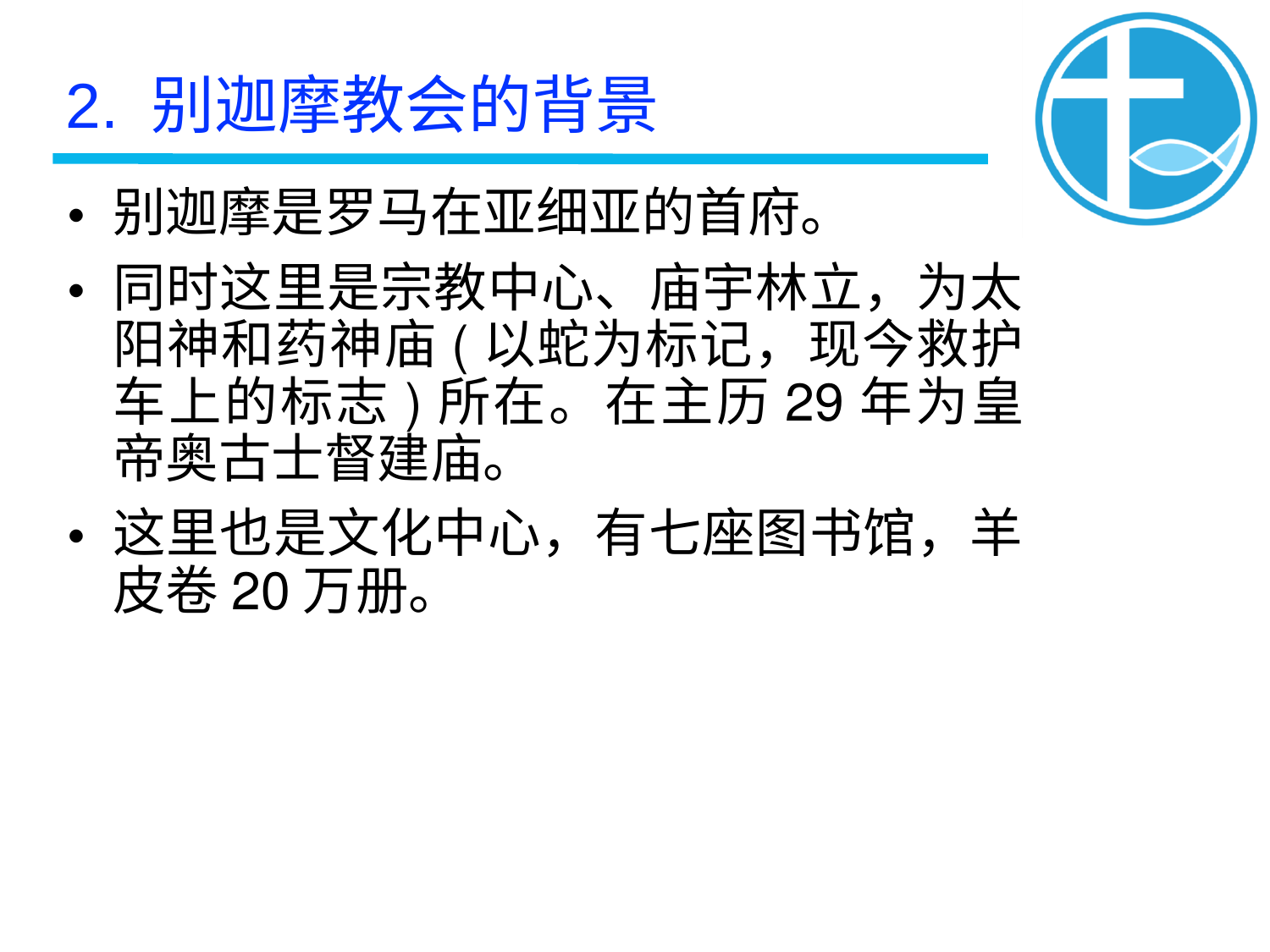

2. 别迦摩教会的背景
别迦摩是罗马在亚细亚的首府。
同时这里是宗教中心、庙宇林立，为太阳神和药神庙(以蛇为标记，现今救护车上的标志)所在。在主历29年为皇帝奥古士督建庙。
这里也是文化中心，有七座图书馆，羊皮卷20万册。